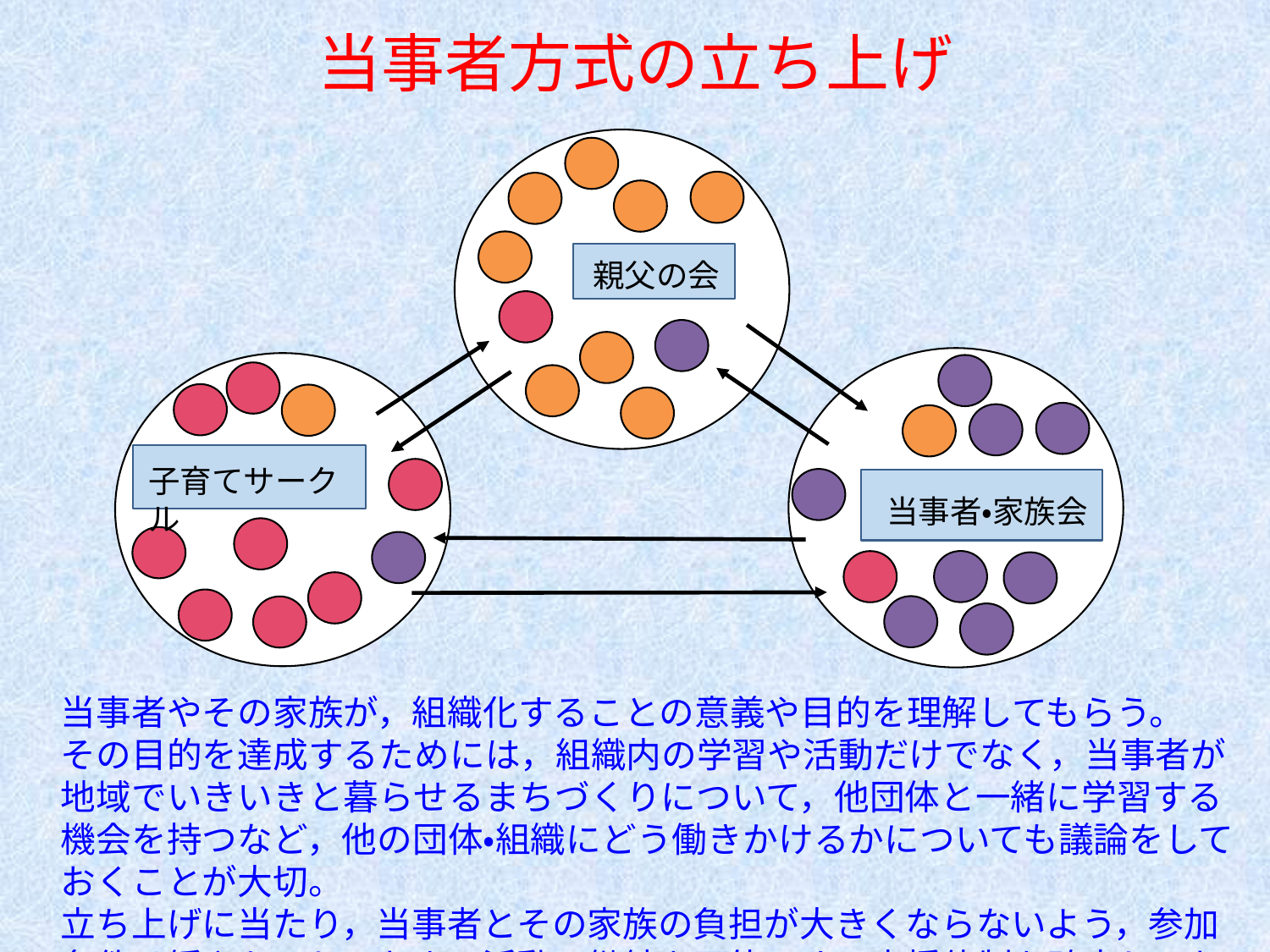

# 当事者方式の立ち上げ

親父の会

子育てサークル

　当事者・家族会

当事者やその家族が，組織化することの意義や目的を理解してもらう。
その目的を達成するためには，組織内の学習や活動だけでなく，当事者が地域でいきいきと暮らせるまちづくりについて，他団体と一緒に学習する機会を持つなど，他の団体・組織にどう働きかけるかについても議論をしておくことが大切。
立ち上げに当たり，当事者とその家族の負担が大きくならないよう，参加条件は緩やかにしておき，活動の継続を可能にする支援体制を確立しておくこと。